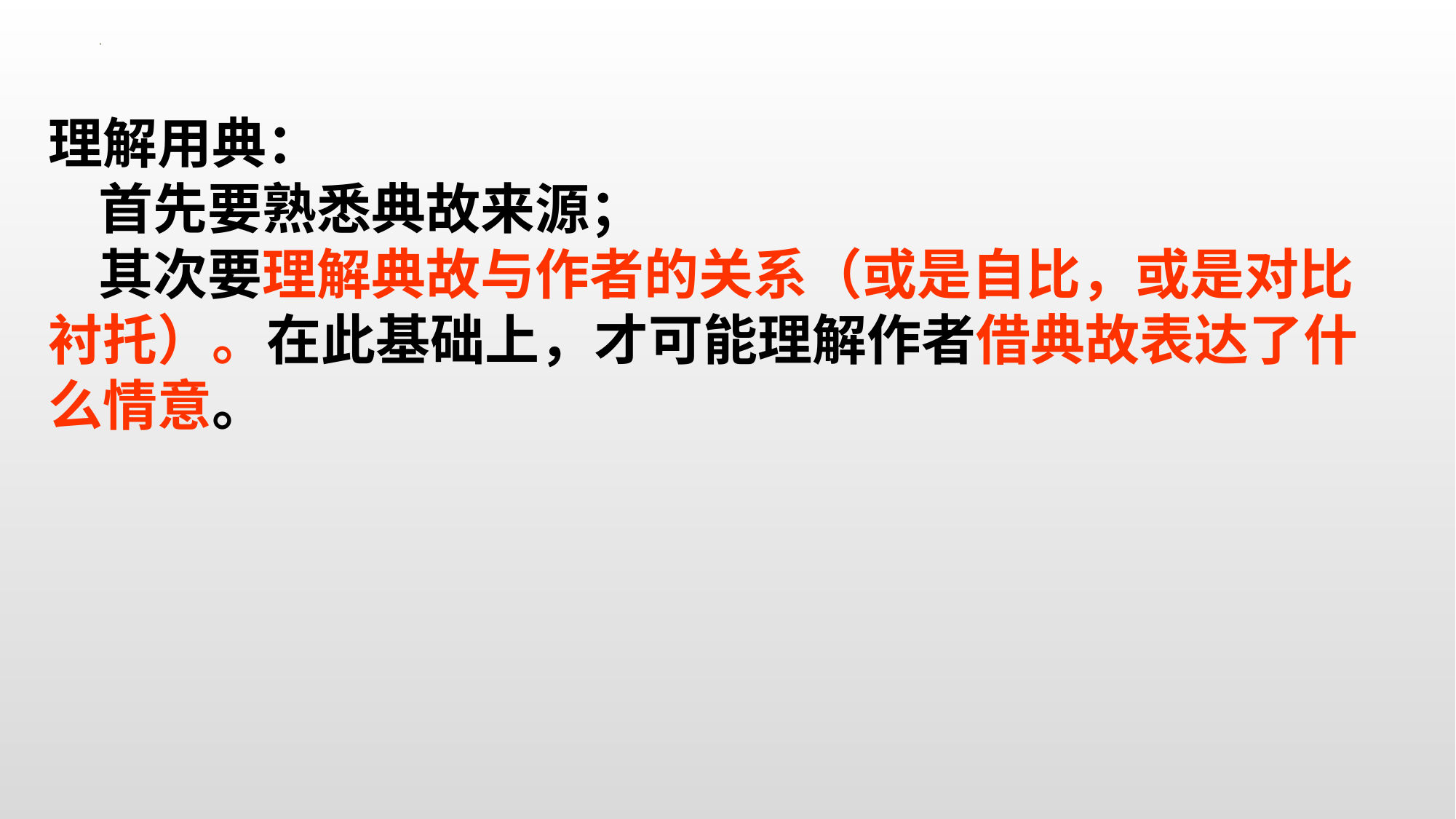

理解用典：
   首先要熟悉典故来源；
   其次要理解典故与作者的关系（或是自比，或是对比衬托）。在此基础上，才可能理解作者借典故表达了什么情意。